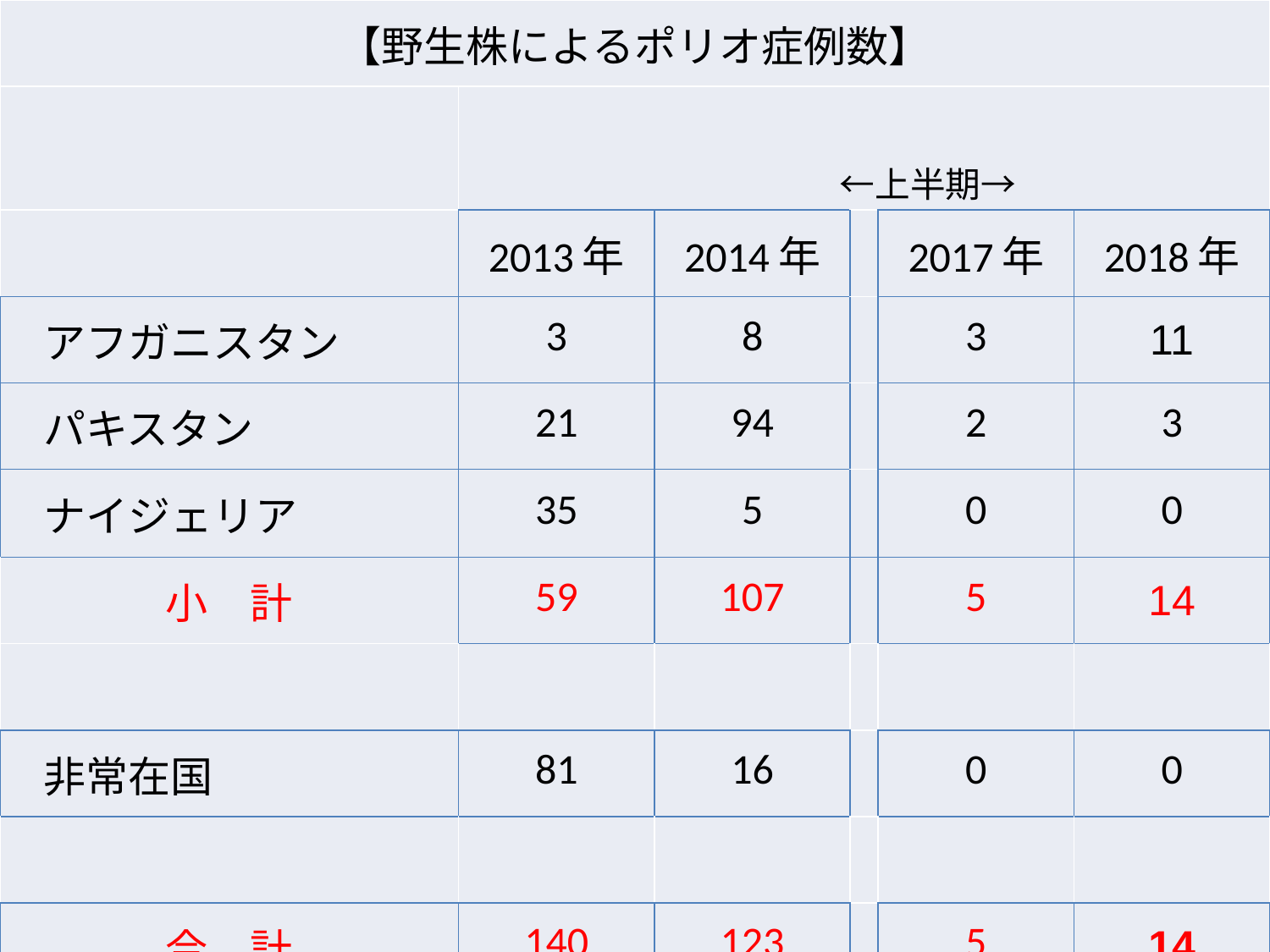

| 【野生株によるポリオ症例数】 |  |  |  |  |  |
| --- | --- | --- | --- | --- | --- |
|  | ←上半期→ |  |  |  |  |
|  | 2013年 | 2014年 |  | 2017年 | 2018年 |
| アフガニスタン | 3 | 8 |  | 3 | 11 |
| パキスタン | 21 | 94 |  | 2 | 3 |
| ナイジェリア | 35 | 5 |  | 0 | 0 |
| 小　計 | 59 | 107 |  | 5 | 14 |
|  |  |  |  |  |  |
| 非常在国 | 81 | 16 |  | 0 | 0 |
|  |  |  |  |  |  |
| 合　計 | 140 | 123 |  | 5 | 14 |
#
|  |
| --- |